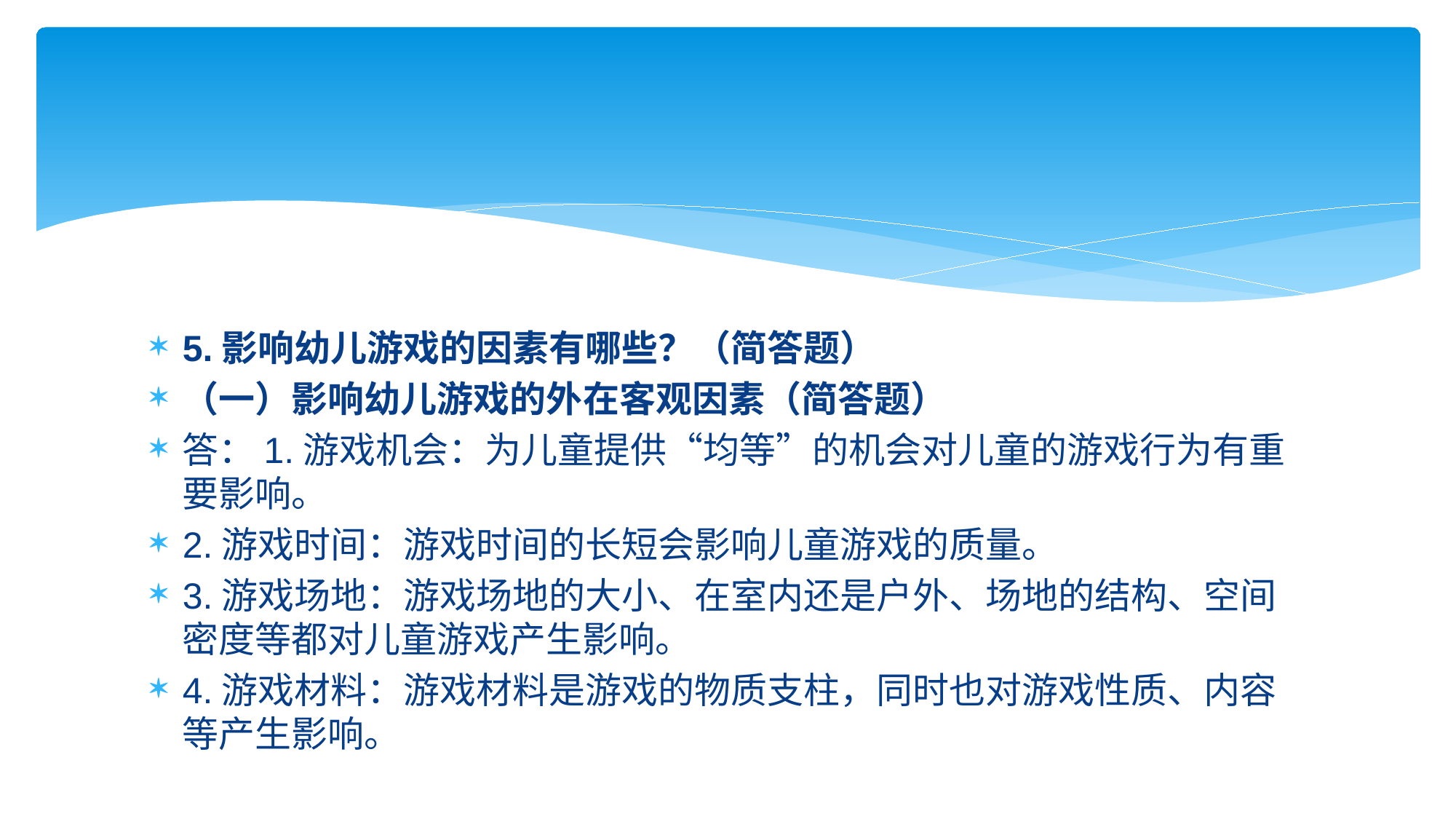

#
5.影响幼儿游戏的因素有哪些？（简答题）
（一）影响幼儿游戏的外在客观因素（简答题）
答：1.游戏机会：为儿童提供“均等”的机会对儿童的游戏行为有重要影响。
2.游戏时间：游戏时间的长短会影响儿童游戏的质量。
3.游戏场地：游戏场地的大小、在室内还是户外、场地的结构、空间密度等都对儿童游戏产生影响。
4.游戏材料：游戏材料是游戏的物质支柱，同时也对游戏性质、内容等产生影响。